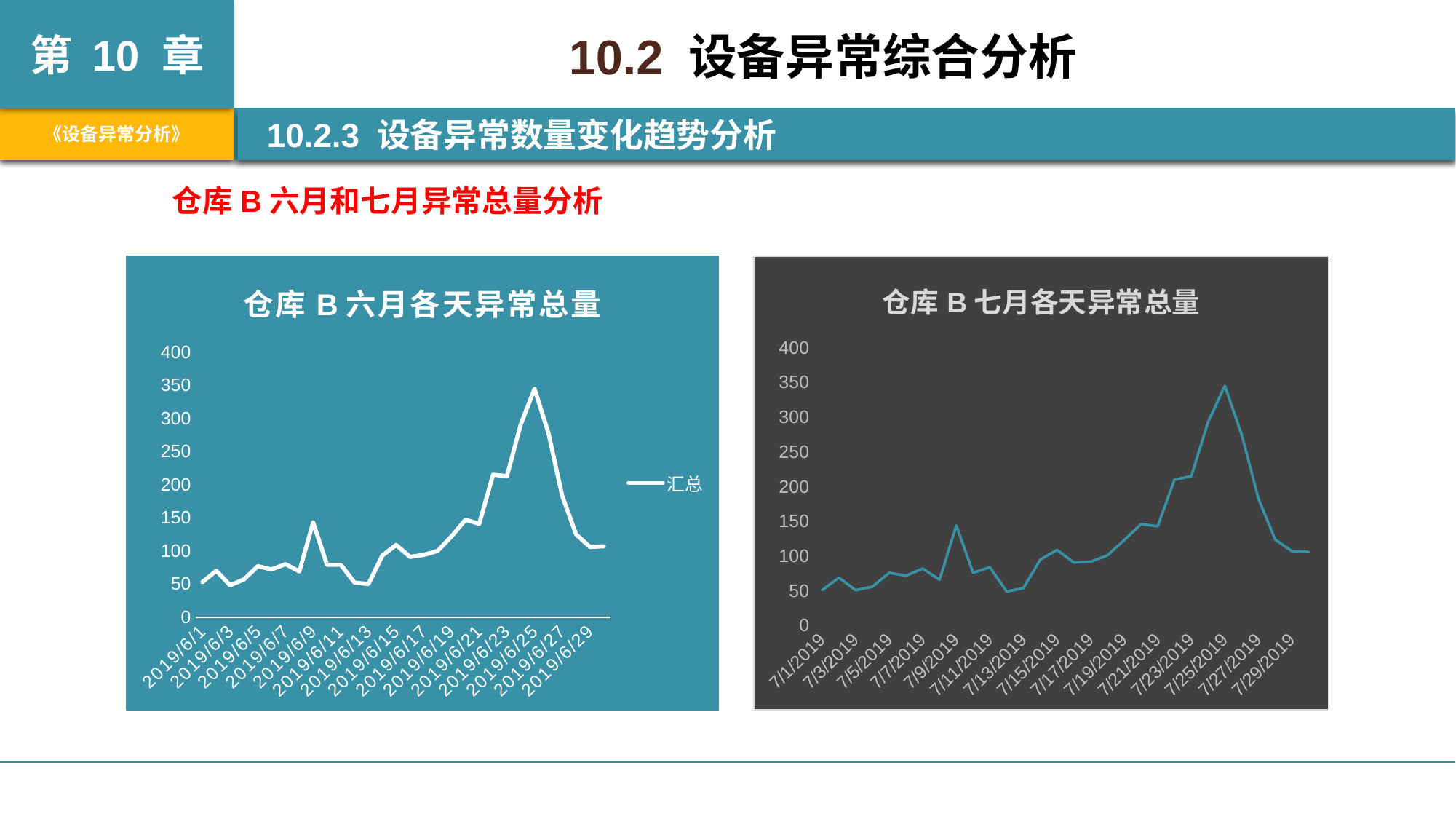

10.2 设备异常综合分析
  10.2.3 设备异常数量变化趋势分析
仓库B六月和七月异常总量分析

### Chart: 仓库B六月各天异常总量

| Category | 汇总 |
|---|---|
| 2019/6/1 | 53.0 |
| 2019/6/2 | 70.0 |
| 2019/6/3 | 48.0 |
| 2019/6/4 | 57.0 |
| 2019/6/5 | 77.0 |
| 2019/6/6 | 72.0 |
| 2019/6/7 | 80.0 |
| 2019/6/8 | 69.0 |
| 2019/6/9 | 143.0 |
| 2019/6/10 | 79.0 |
| 2019/6/11 | 79.0 |
| 2019/6/12 | 52.0 |
| 2019/6/13 | 50.0 |
| 2019/6/14 | 93.0 |
| 2019/6/15 | 109.0 |
| 2019/6/16 | 91.0 |
| 2019/6/17 | 94.0 |
| 2019/6/18 | 100.0 |
| 2019/6/19 | 122.0 |
| 2019/6/20 | 147.0 |
| 2019/6/21 | 141.0 |
| 2019/6/22 | 215.0 |
| 2019/6/23 | 213.0 |
| 2019/6/24 | 291.0 |
| 2019/6/25 | 345.0 |
| 2019/6/26 | 278.0 |
| 2019/6/27 | 183.0 |
| 2019/6/28 | 125.0 |
| 2019/6/29 | 106.0 |
| 2019/6/30 | 107.0 |

### Chart: 仓库B七月各天异常总量

| Category |  |
|---|---|
| 43647 | 51.0 |
| 43648 | 69.0 |
| 43649 | 51.0 |
| 43650 | 56.0 |
| 43651 | 76.0 |
| 43652 | 72.0 |
| 43653 | 82.0 |
| 43654 | 66.0 |
| 43655 | 144.0 |
| 43656 | 76.0 |
| 43657 | 84.0 |
| 43658 | 49.0 |
| 43659 | 54.0 |
| 43660 | 95.0 |
| 43661 | 109.0 |
| 43662 | 91.0 |
| 43663 | 92.0 |
| 43664 | 101.0 |
| 43665 | 123.0 |
| 43666 | 146.0 |
| 43667 | 143.0 |
| 43668 | 210.0 |
| 43669 | 215.0 |
| 43670 | 293.0 |
| 43671 | 345.0 |
| 43672 | 275.0 |
| 43673 | 183.0 |
| 43674 | 124.0 |
| 43675 | 107.0 |
| 43676 | 106.0 |